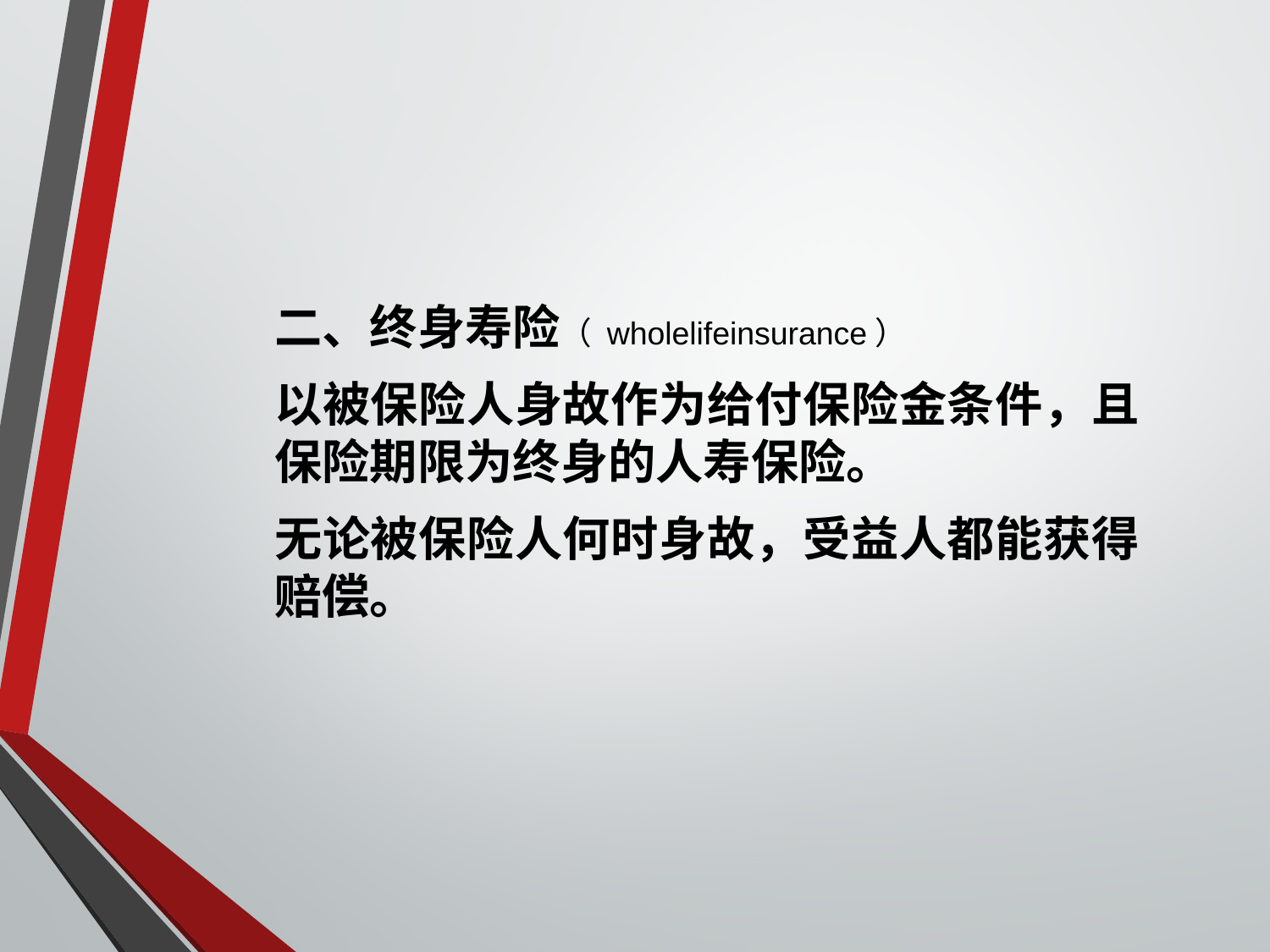

二、终身寿险（ wholelifeinsurance）
以被保险人身故作为给付保险金条件，且保险期限为终身的人寿保险。
无论被保险人何时身故，受益人都能获得赔偿。